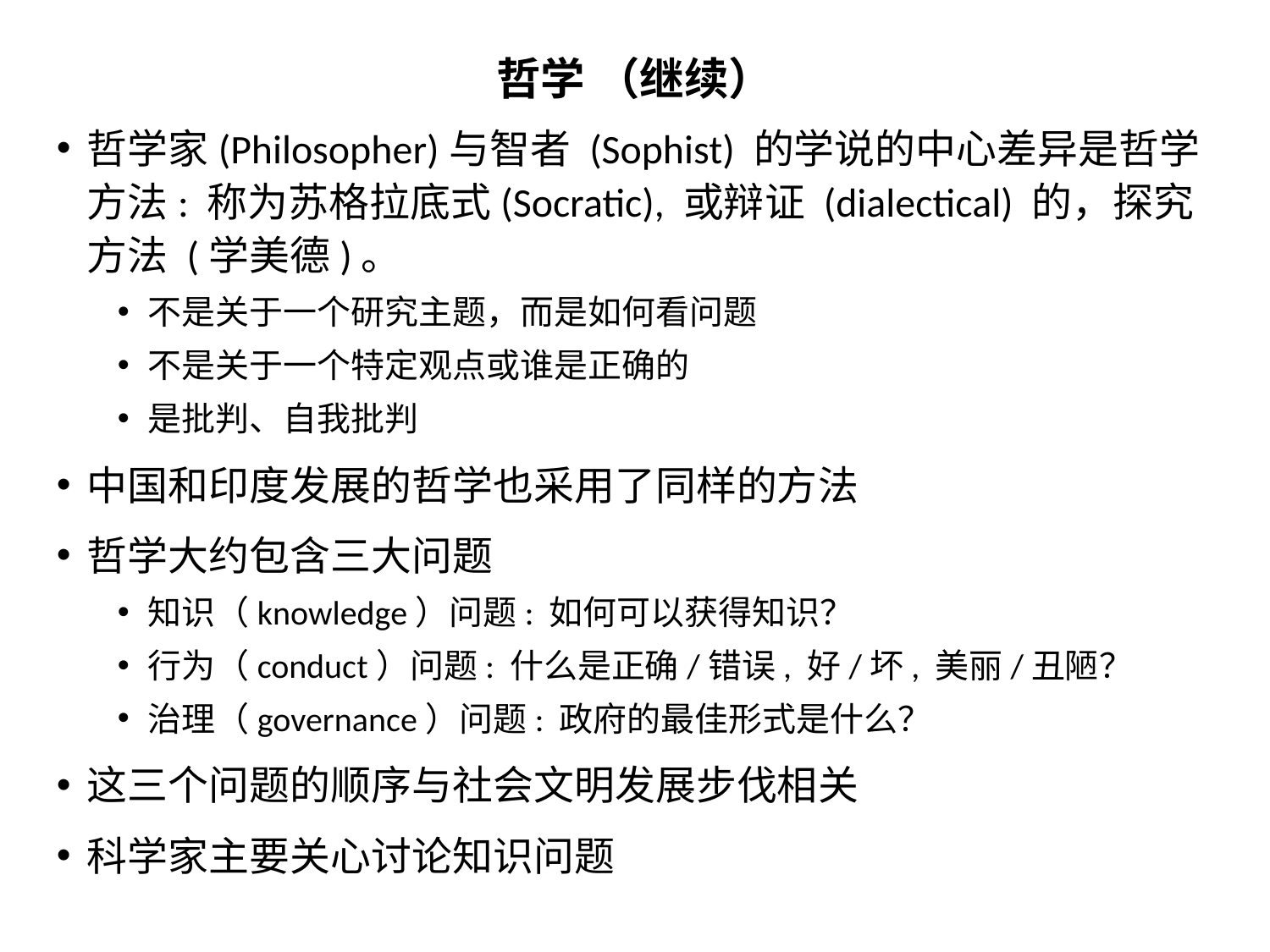

# 哲学 （继续）
哲学家(Philosopher)与智者 (Sophist) 的学说的中心差异是哲学方法: 称为苏格拉底式(Socratic), 或辩证 (dialectical) 的，探究方法 (学美德)。
不是关于一个研究主题，而是如何看问题
不是关于一个特定观点或谁是正确的
是批判、自我批判
中国和印度发展的哲学也采用了同样的方法
哲学大约包含三大问题
知识（knowledge）问题: 如何可以获得知识？
行为（conduct）问题: 什么是正确/错误, 好/坏, 美丽/丑陋？
治理（governance）问题: 政府的最佳形式是什么？
这三个问题的顺序与社会文明发展步伐相关
科学家主要关心讨论知识问题